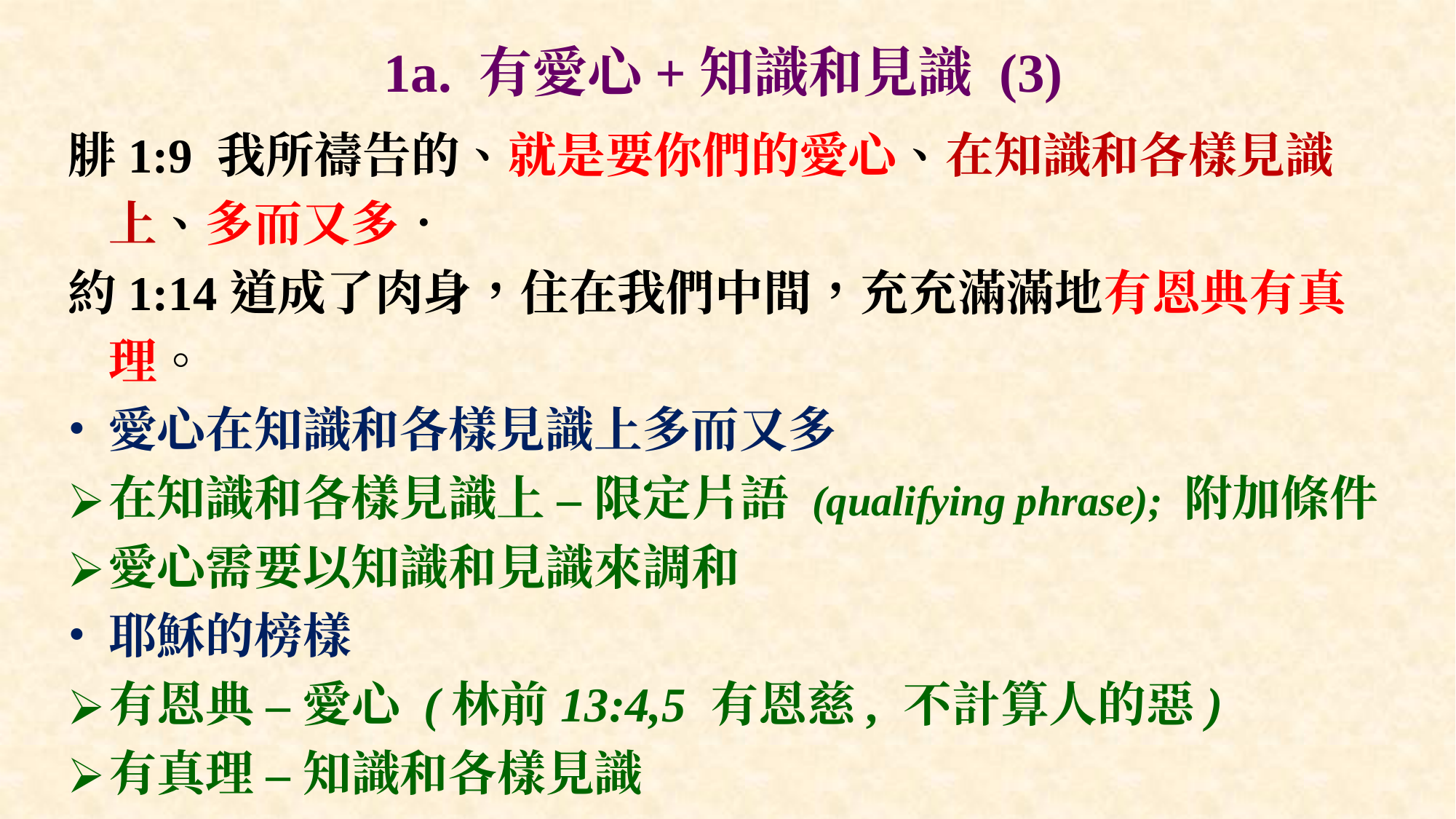

# 1a. 有愛心+知識和見識 (3)
腓1:9 我所禱告的、就是要你們的愛心、在知識和各樣見識上、多而又多．
約1:14道成了肉身，住在我們中間，充充滿滿地有恩典有真理。
愛心在知識和各樣見識上多而又多
在知識和各樣見識上 – 限定片語 (qualifying phrase); 附加條件
愛心需要以知識和見識來調和
耶穌的榜樣
有恩典 – 愛心 (林前13:4,5 有恩慈, 不計算人的惡)
有真理 – 知識和各樣見識